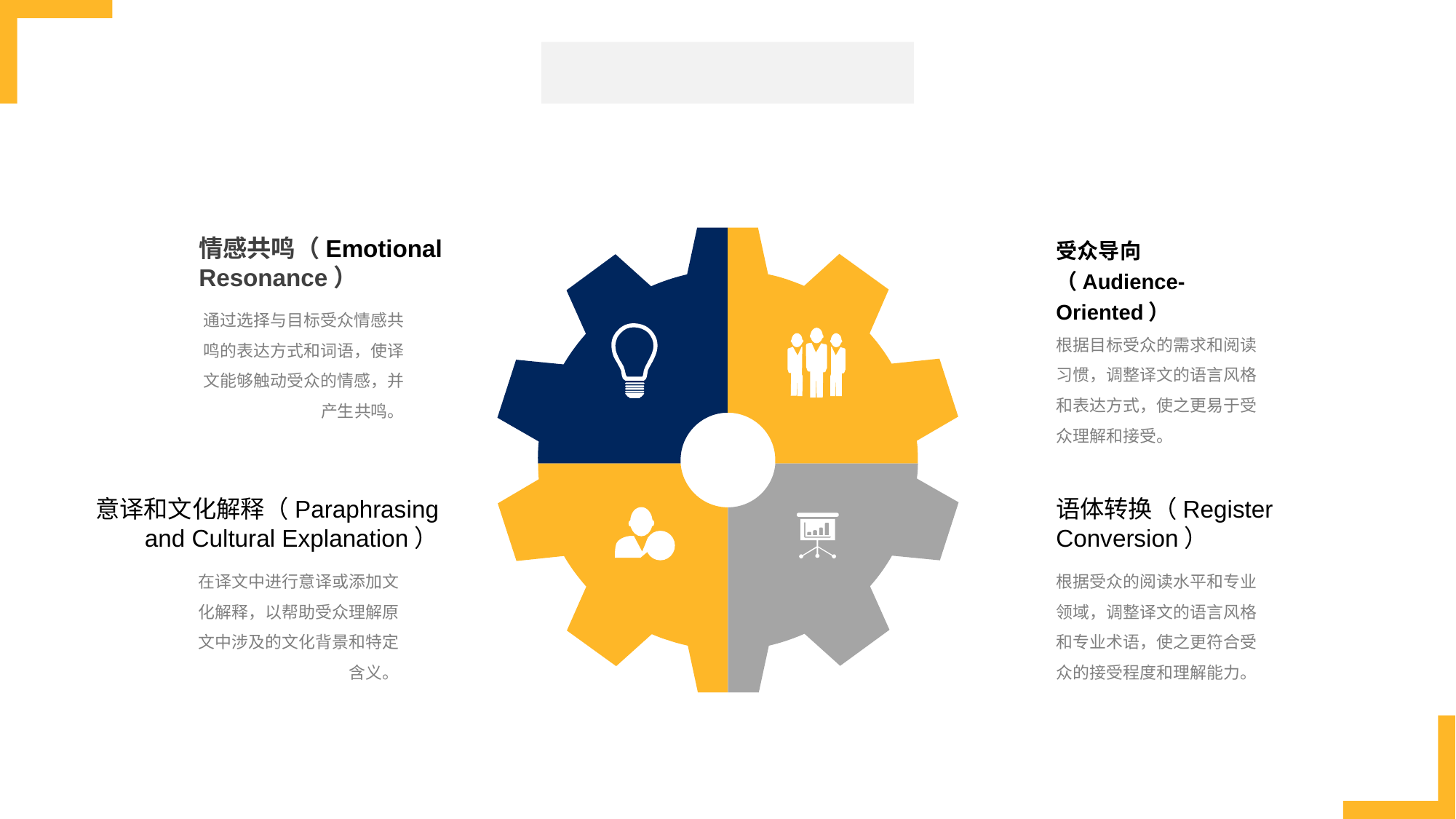

情感共鸣（Emotional Resonance）
受众导向（Audience-Oriented）
根据目标受众的需求和阅读习惯，调整译文的语言风格和表达方式，使之更易于受众理解和接受。
通过选择与目标受众情感共鸣的表达方式和词语，使译文能够触动受众的情感，并产生共鸣。

意译和文化解释（Paraphrasing and Cultural Explanation）
语体转换（Register Conversion）

在译文中进行意译或添加文化解释，以帮助受众理解原文中涉及的文化背景和特定含义。
根据受众的阅读水平和专业领域，调整译文的语言风格和专业术语，使之更符合受众的接受程度和理解能力。